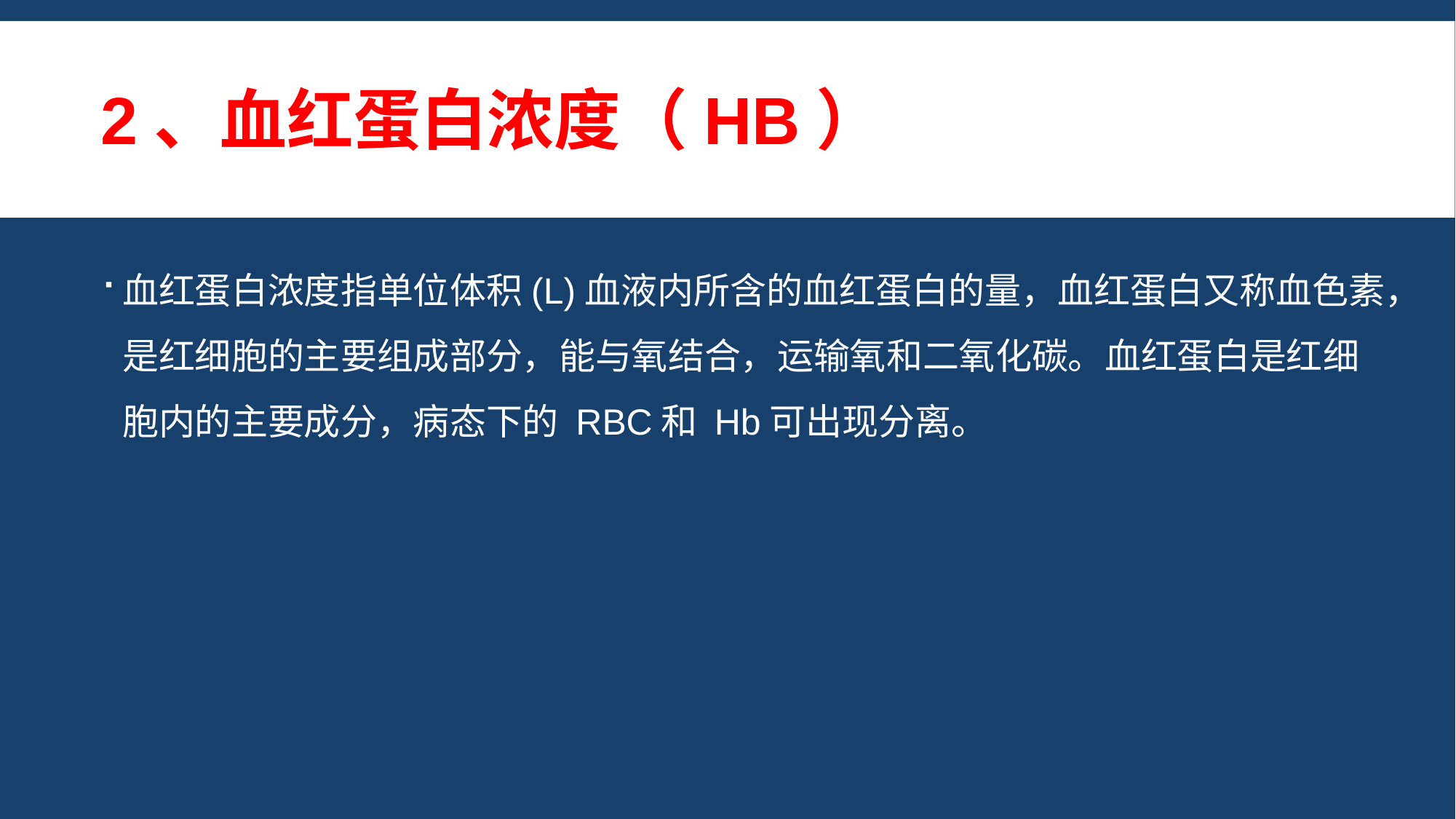

# 2、血红蛋白浓度（Hb）
血红蛋白浓度指单位体积(L)血液内所含的血红蛋白的量，血红蛋白又称血色素，是红细胞的主要组成部分，能与氧结合，运输氧和二氧化碳。血红蛋白是红细胞内的主要成分，病态下的 RBC和 Hb可出现分离。